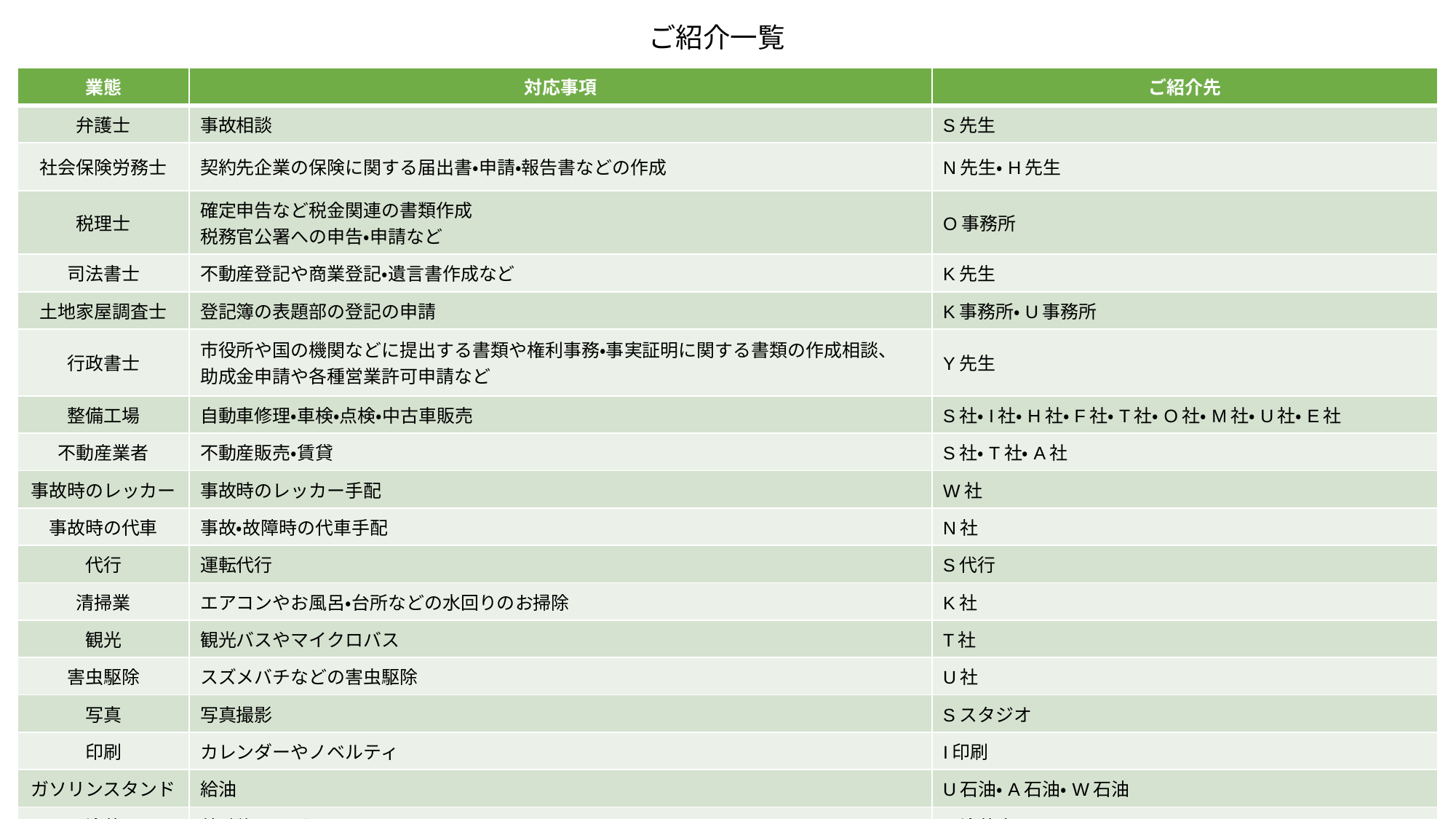

ご紹介一覧
| 業態 | 対応事項 | ご紹介先 |
| --- | --- | --- |
| 弁護士 | 事故相談 | S先生 |
| 社会保険労務士 | 契約先企業の保険に関する届出書・申請・報告書などの作成 | N先生・H先生 |
| 税理士 | 確定申告など税金関連の書類作成 税務官公署への申告・申請など | O事務所 |
| 司法書士 | 不動産登記や商業登記・遺言書作成など | K先生 |
| 土地家屋調査士 | 登記簿の表題部の登記の申請 | K事務所・U事務所 |
| 行政書士 | 市役所や国の機関などに提出する書類や権利事務・事実証明に関する書類の作成相談、 助成金申請や各種営業許可申請など | Y先生 |
| 整備工場 | 自動車修理・車検・点検・中古車販売 | S社・I社・H社・F社・T社・O社・M社・U社・E社 |
| 不動産業者 | 不動産販売・賃貸 | S社・T社・A社 |
| 事故時のレッカー | 事故時のレッカー手配 | W社 |
| 事故時の代車 | 事故・故障時の代車手配 | N社 |
| 代行 | 運転代行 | S代行 |
| 清掃業 | エアコンやお風呂・台所などの水回りのお掃除 | K社 |
| 観光 | 観光バスやマイクロバス | T社 |
| 害虫駆除 | スズメバチなどの害虫駆除 | U社 |
| 写真 | 写真撮影 | Sスタジオ |
| 印刷 | カレンダーやノベルティ | I印刷 |
| ガソリンスタンド | 給油 | U石油・A石油・W石油 |
| 塗装 | 外壁修理など | H塗装店 |